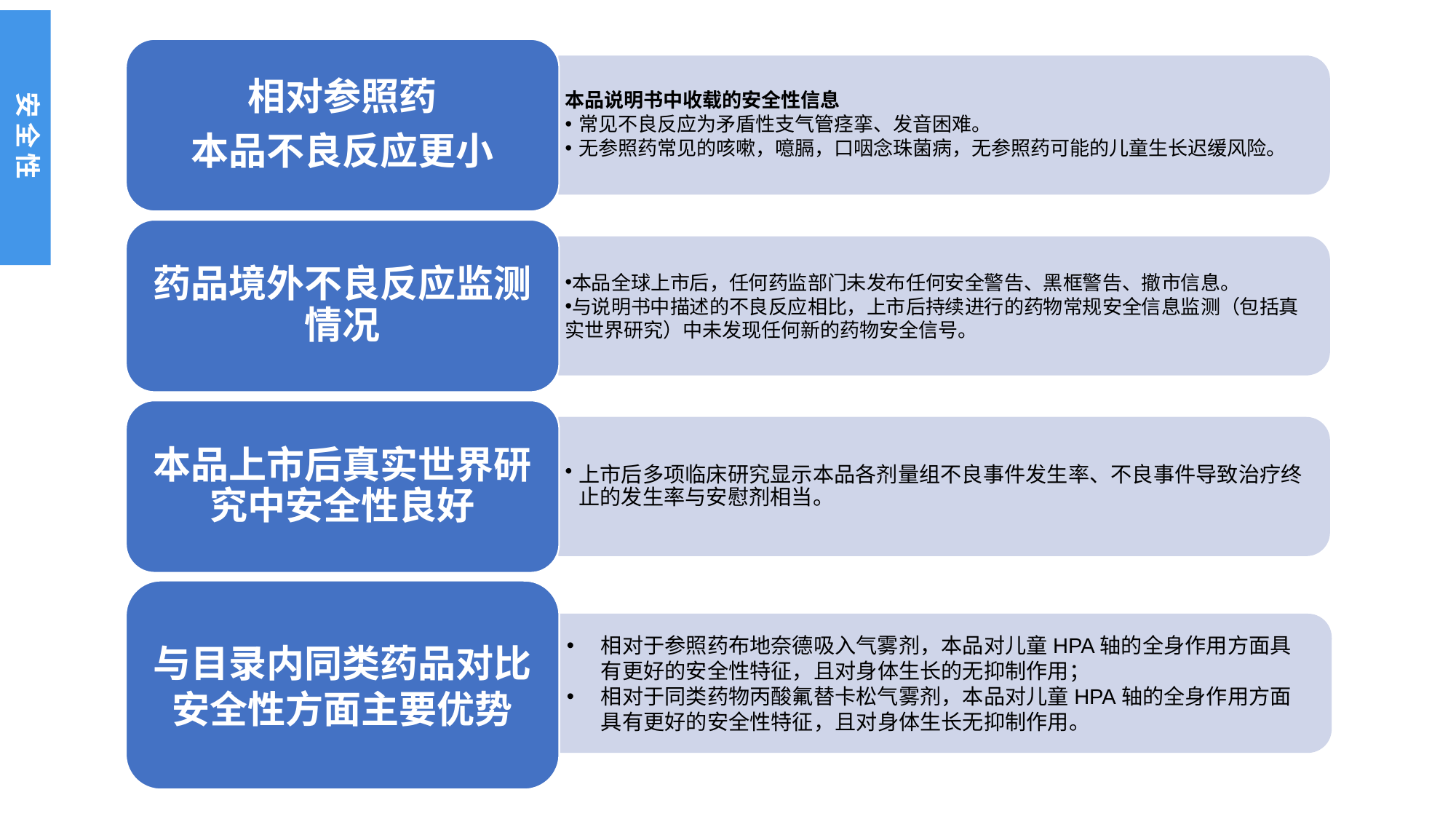

安全性
相对参照药
本品不良反应更小
本品说明书中收载的安全性信息
常见不良反应为矛盾性支气管痉挛、发音困难。
无参照药常见的咳嗽，噫膈，口咽念珠菌病，无参照药可能的儿童生长迟缓风险。
药品境外不良反应监测情况
本品全球上市后，任何药监部门未发布任何安全警告、黑框警告、撤市信息。
与说明书中描述的不良反应相比，上市后持续进行的药物常规安全信息监测（包括真实世界研究）中未发现任何新的药物安全信号。
本品上市后真实世界研究中安全性良好
上市后多项临床研究显示本品各剂量组不良事件发生率、不良事件导致治疗终止的发生率与安慰剂相当。

与目录内同类药品对比
安全性方面主要优势

相对于参照药布地奈德吸入气雾剂，本品对儿童HPA轴的全身作用方面具有更好的安全性特征，且对身体生长的无抑制作用；
相对于同类药物丙酸氟替卡松气雾剂，本品对儿童HPA轴的全身作用方面具有更好的安全性特征，且对身体生长无抑制作用。